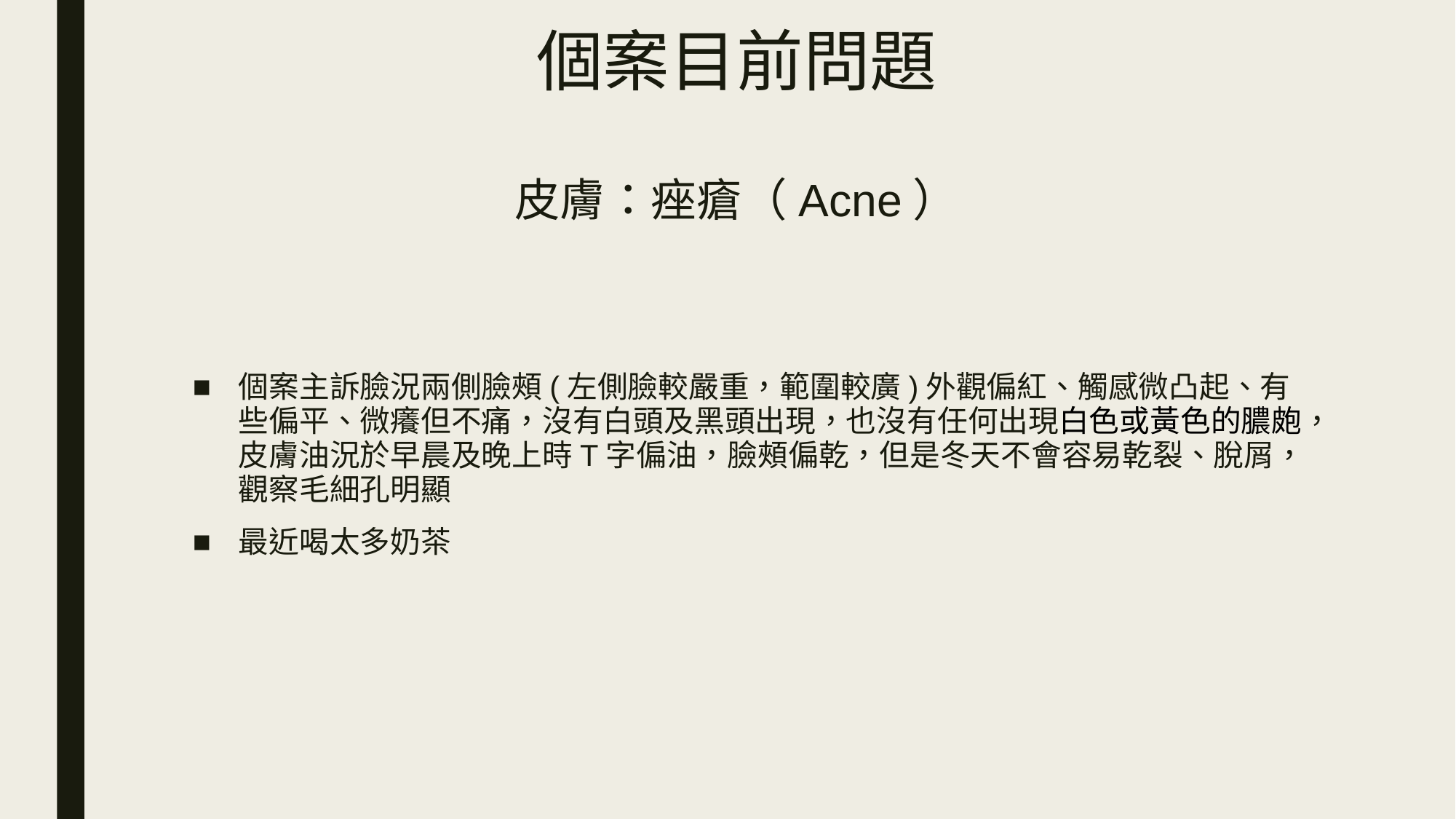

# 個案目前問題 皮膚：痤瘡（Acne）

個案主訴臉況兩側臉頰(左側臉較嚴重，範圍較廣)外觀偏紅、觸感微凸起、有些偏平、微癢但不痛，沒有白頭及黑頭出現，也沒有任何出現白色或黃色的膿皰，皮膚油況於早晨及晚上時T字偏油，臉頰偏乾，但是冬天不會容易乾裂、脫屑，觀察毛細孔明顯
最近喝太多奶茶